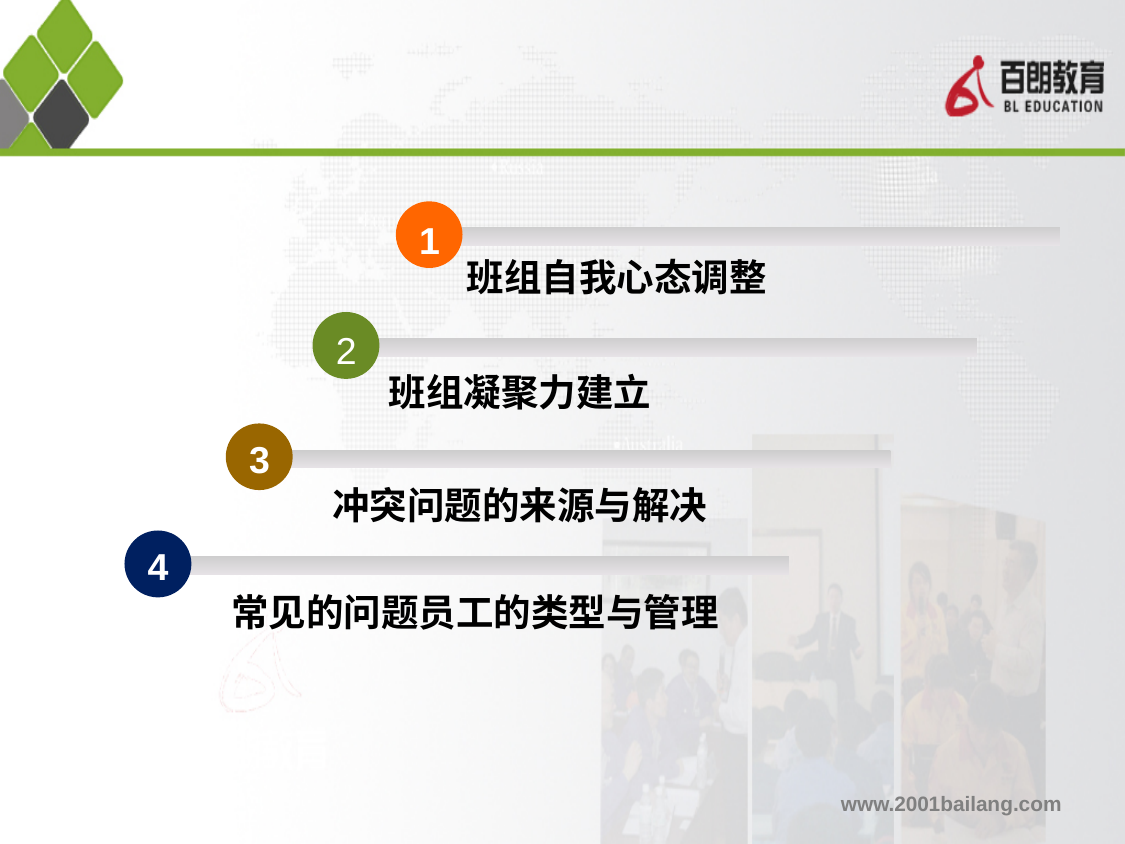

1
班组自我心态调整

2

班组凝聚力建立

3

冲突问题的来源与解决

4

常见的问题员工的类型与管理